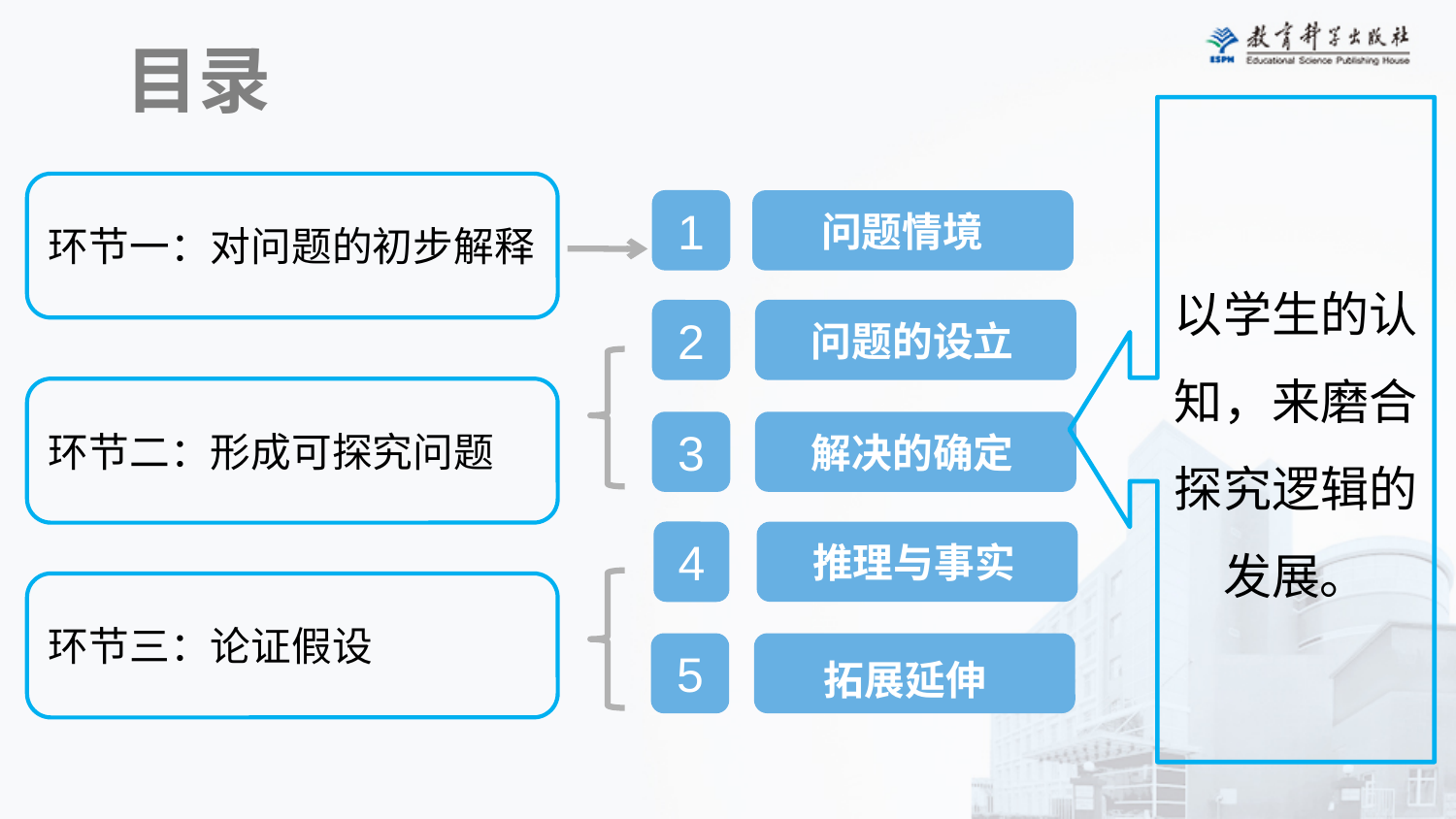

目录
以学生的认知，来磨合探究逻辑的发展。
环节一：对问题的初步解释
1

问题情境

问题的设立
2

环节二：形成可探究问题

解决的确定
3
4

推理与事实

环节三：论证假设

5
拓展延伸